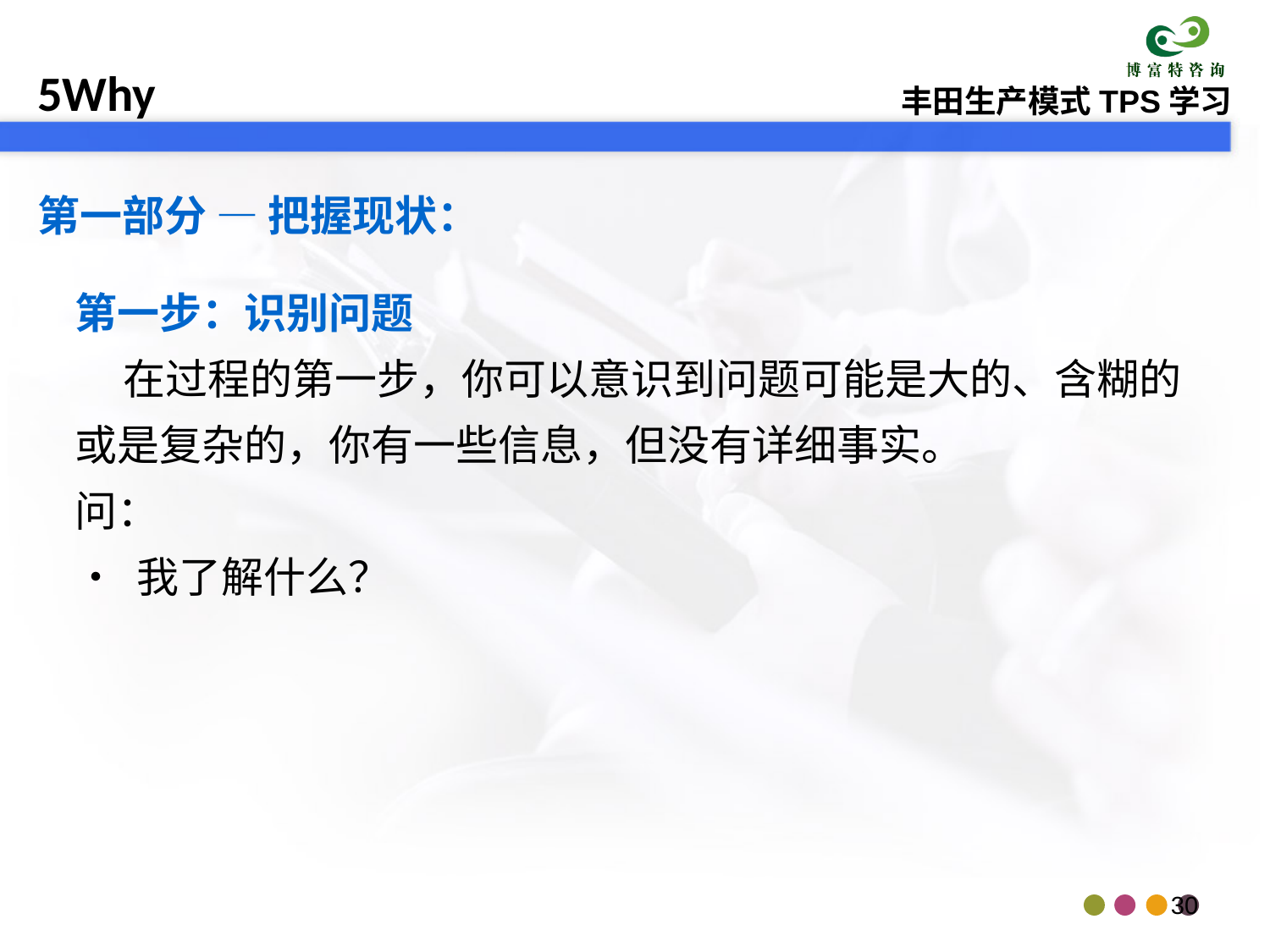

第一部分 — 把握现状：
第一步：识别问题
    在过程的第一步，你可以意识到问题可能是大的、含糊的或是复杂的，你有一些信息，但没有详细事实。
问：
• 我了解什么？